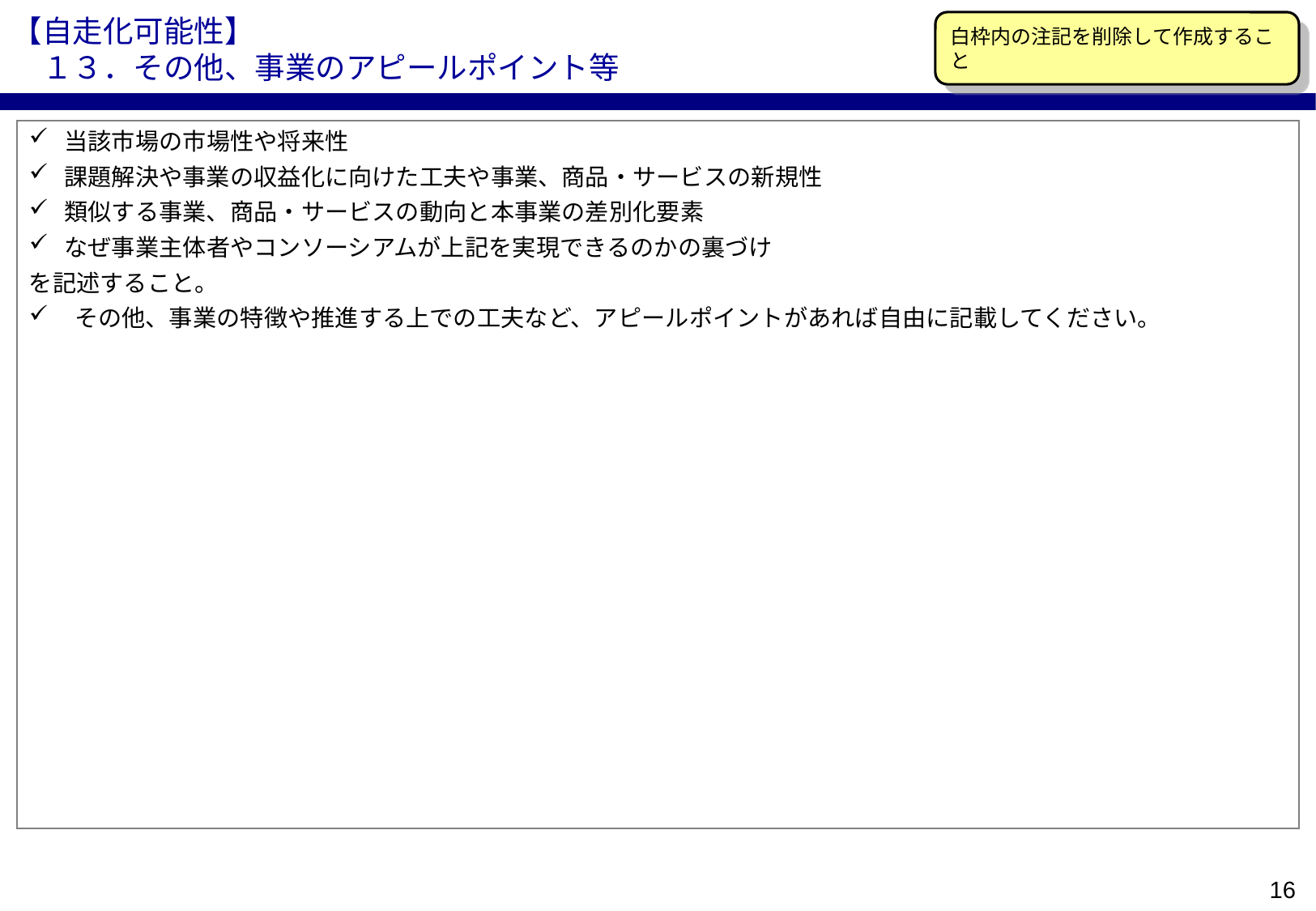

【自走化可能性】
　１３．その他、事業のアピールポイント等
白枠内の注記を削除して作成すること
当該市場の市場性や将来性
課題解決や事業の収益化に向けた工夫や事業、商品・サービスの新規性
類似する事業、商品・サービスの動向と本事業の差別化要素
なぜ事業主体者やコンソーシアムが上記を実現できるのかの裏づけ
を記述すること。
その他、事業の特徴や推進する上での工夫など、アピールポイントがあれば自由に記載してください。